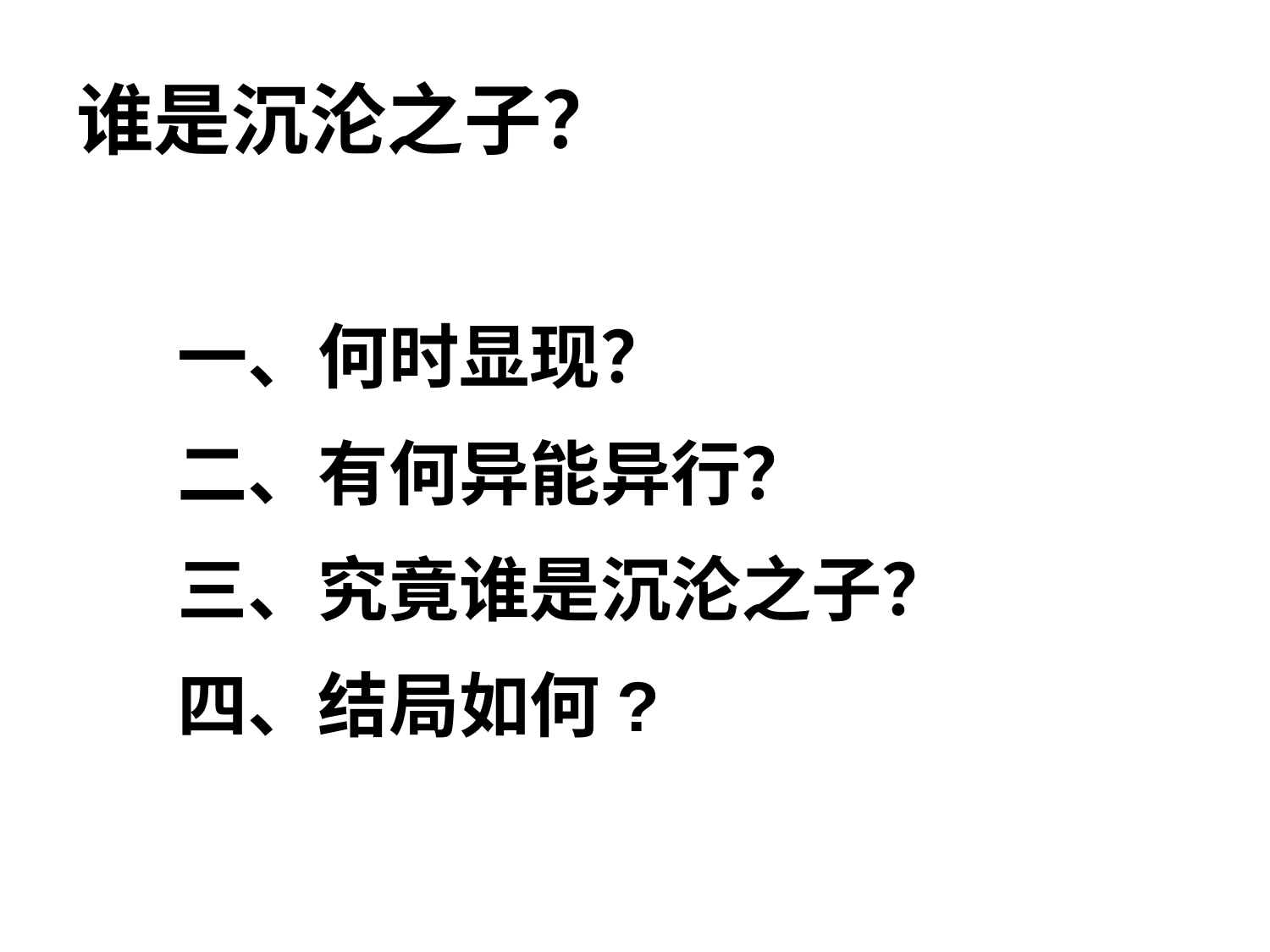

# 谁是沉沦之子？
一、何时显现？
二、有何异能异行？
三、究竟谁是沉沦之子？
四、结局如何?